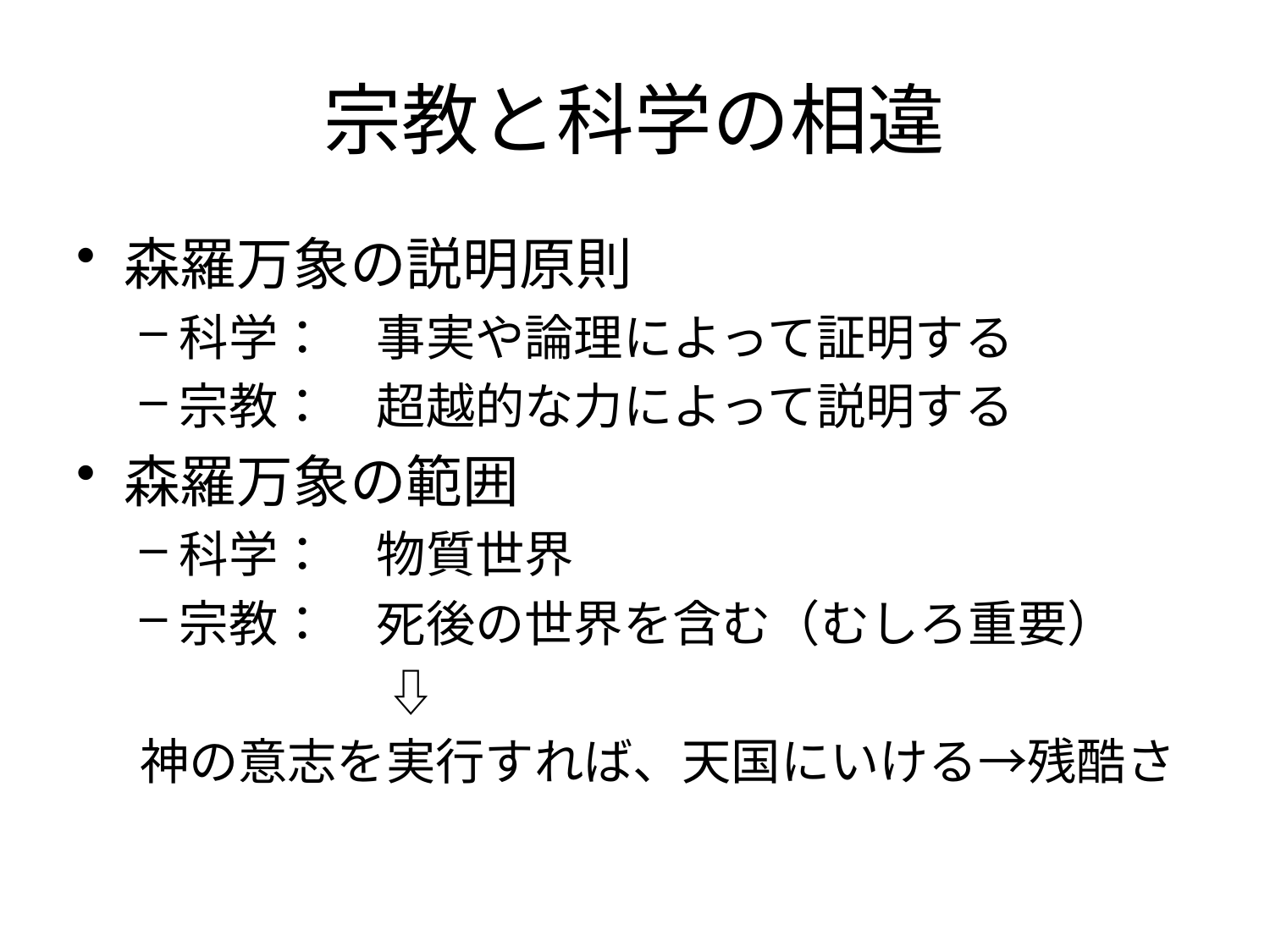

# 宗教と科学の相違
森羅万象の説明原則
科学：　事実や論理によって証明する
宗教：　超越的な力によって説明する
森羅万象の範囲
科学：　物質世界
宗教：　死後の世界を含む（むしろ重要）
　　　　　⇩
神の意志を実行すれば、天国にいける→残酷さ